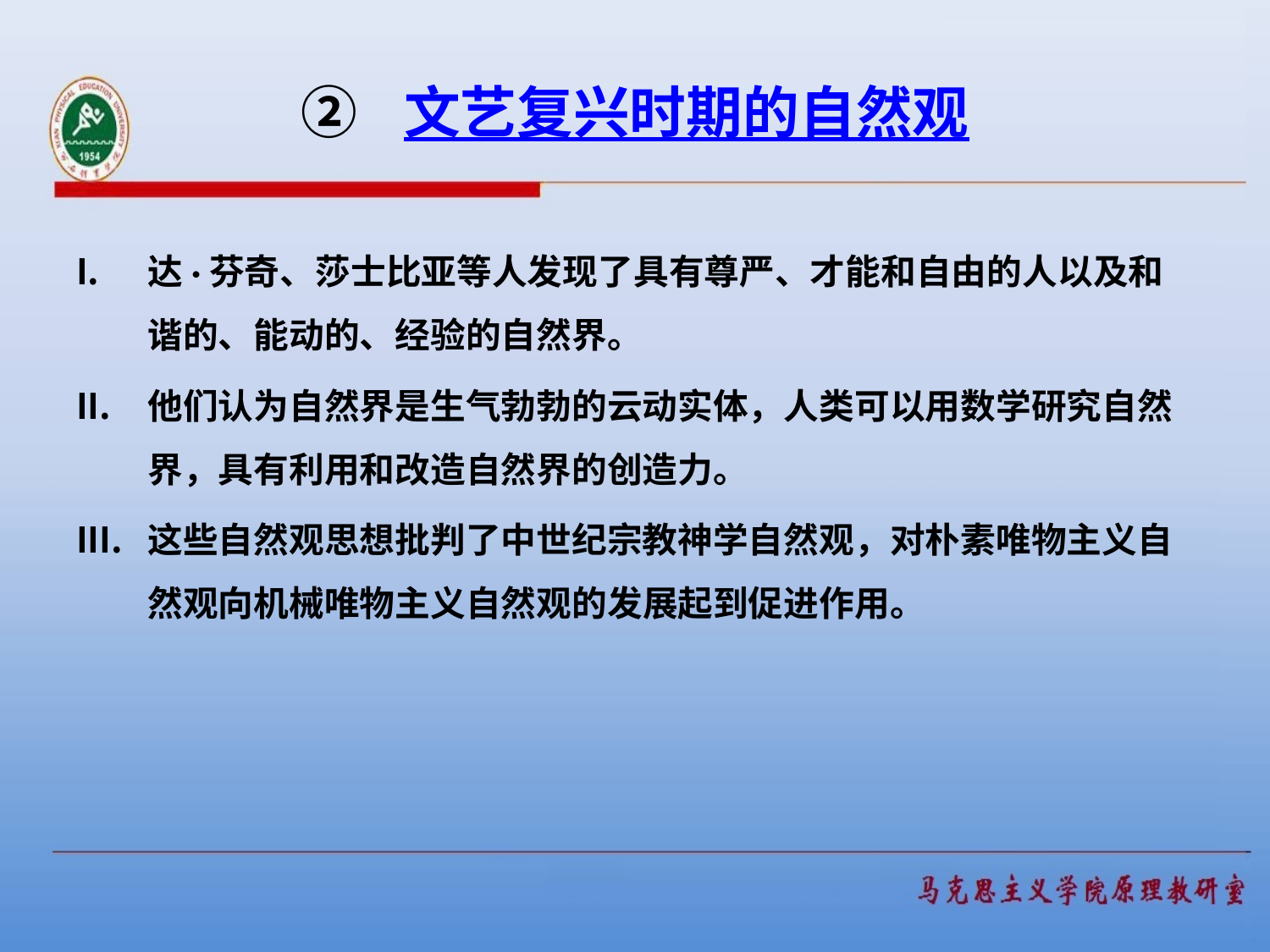

# 文艺复兴时期的自然观
达·芬奇、莎士比亚等人发现了具有尊严、才能和自由的人以及和谐的、能动的、经验的自然界。
他们认为自然界是生气勃勃的云动实体，人类可以用数学研究自然界，具有利用和改造自然界的创造力。
这些自然观思想批判了中世纪宗教神学自然观，对朴素唯物主义自然观向机械唯物主义自然观的发展起到促进作用。